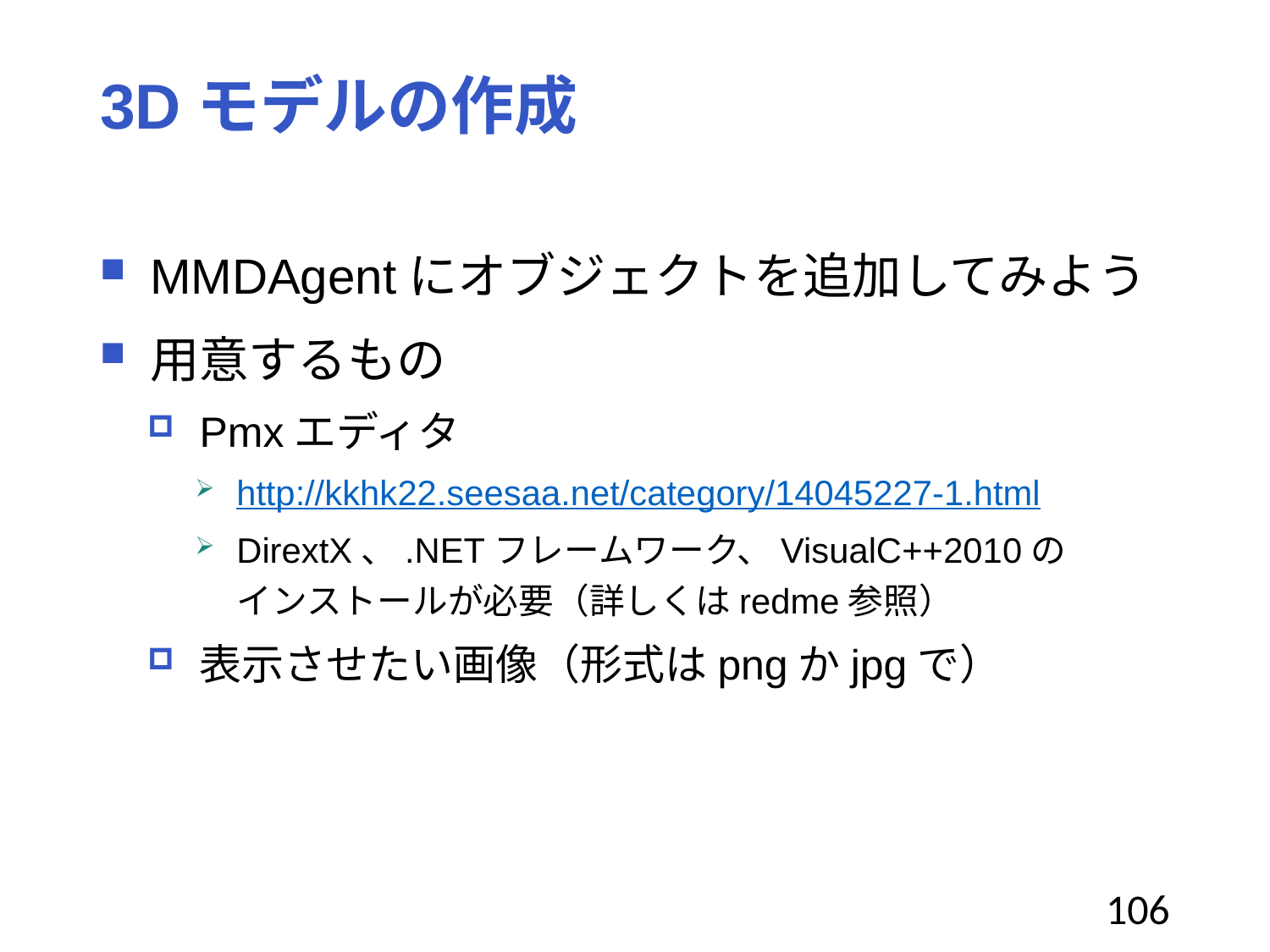

# 3Dモデルの作成
MMDAgentにオブジェクトを追加してみよう
用意するもの
Pmxエディタ
http://kkhk22.seesaa.net/category/14045227-1.html
DirextX、.NETフレームワーク、VisualC++2010の　　インストールが必要（詳しくはredme参照）
表示させたい画像（形式はpngかjpgで）

106